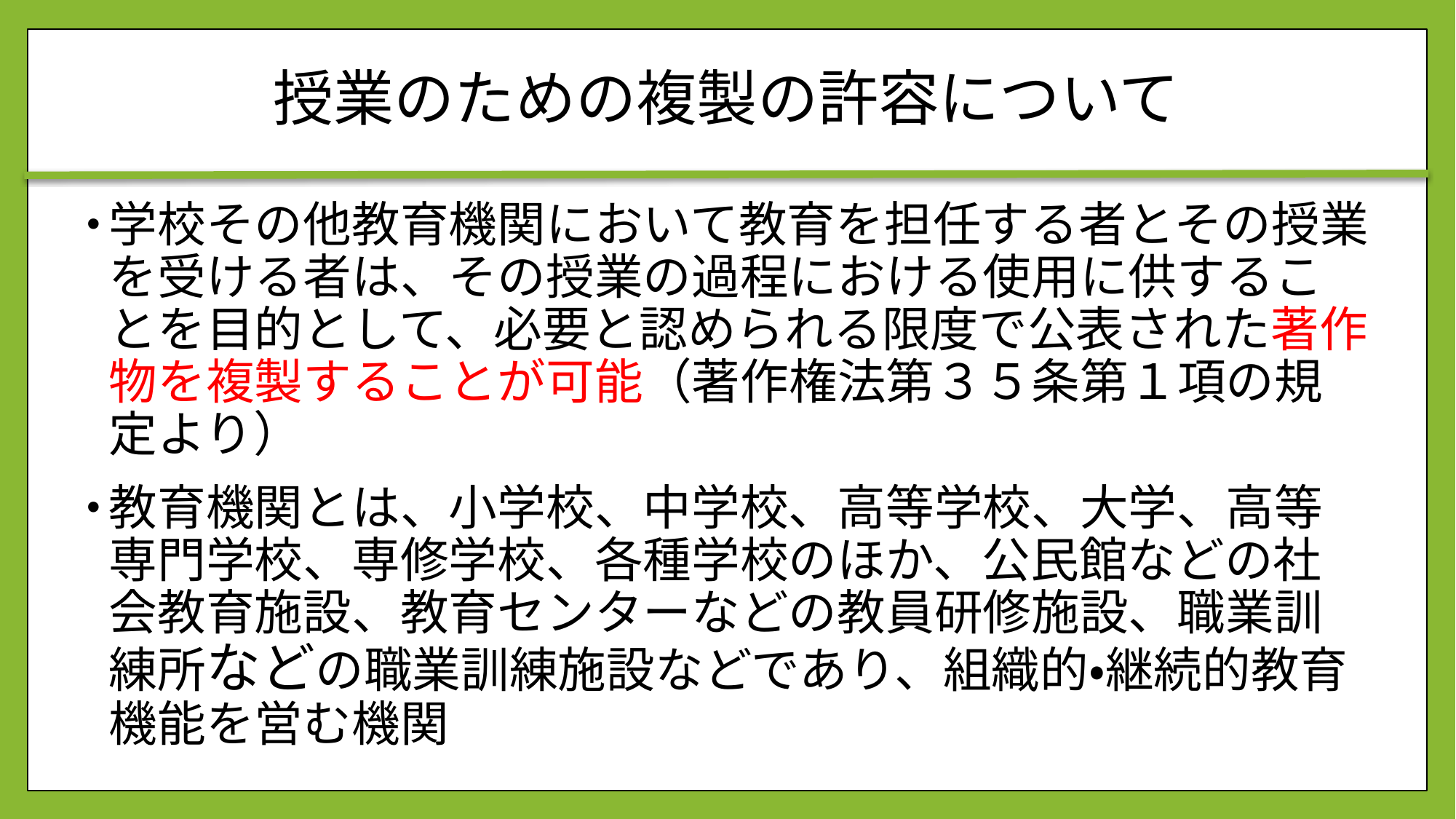

# 授業のための複製の許容について
学校その他教育機関において教育を担任する者とその授業を受ける者は、その授業の過程における使用に供することを目的として、必要と認められる限度で公表された著作物を複製することが可能（著作権法第３５条第１項の規定より）
教育機関とは、小学校、中学校、高等学校、大学、高等専門学校、専修学校、各種学校のほか、公民館などの社会教育施設、教育センターなどの教員研修施設、職業訓練所などの職業訓練施設などであり、組織的・継続的教育機能を営む機関